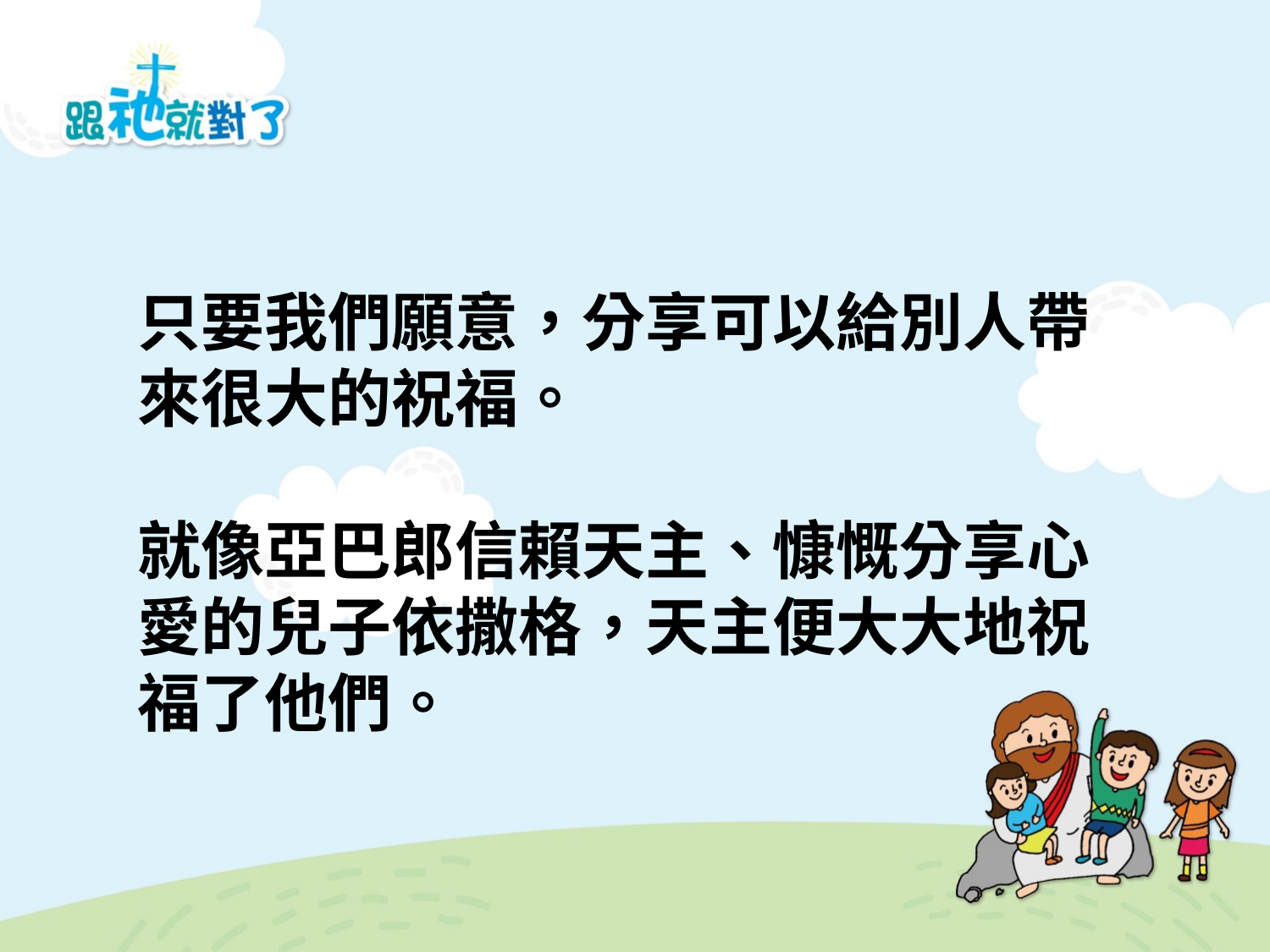

只要我們願意，分享可以給別人帶來很大的祝福。

就像亞巴郎信賴天主、慷慨分享心愛的兒子依撒格，天主便大大地祝福了他們。